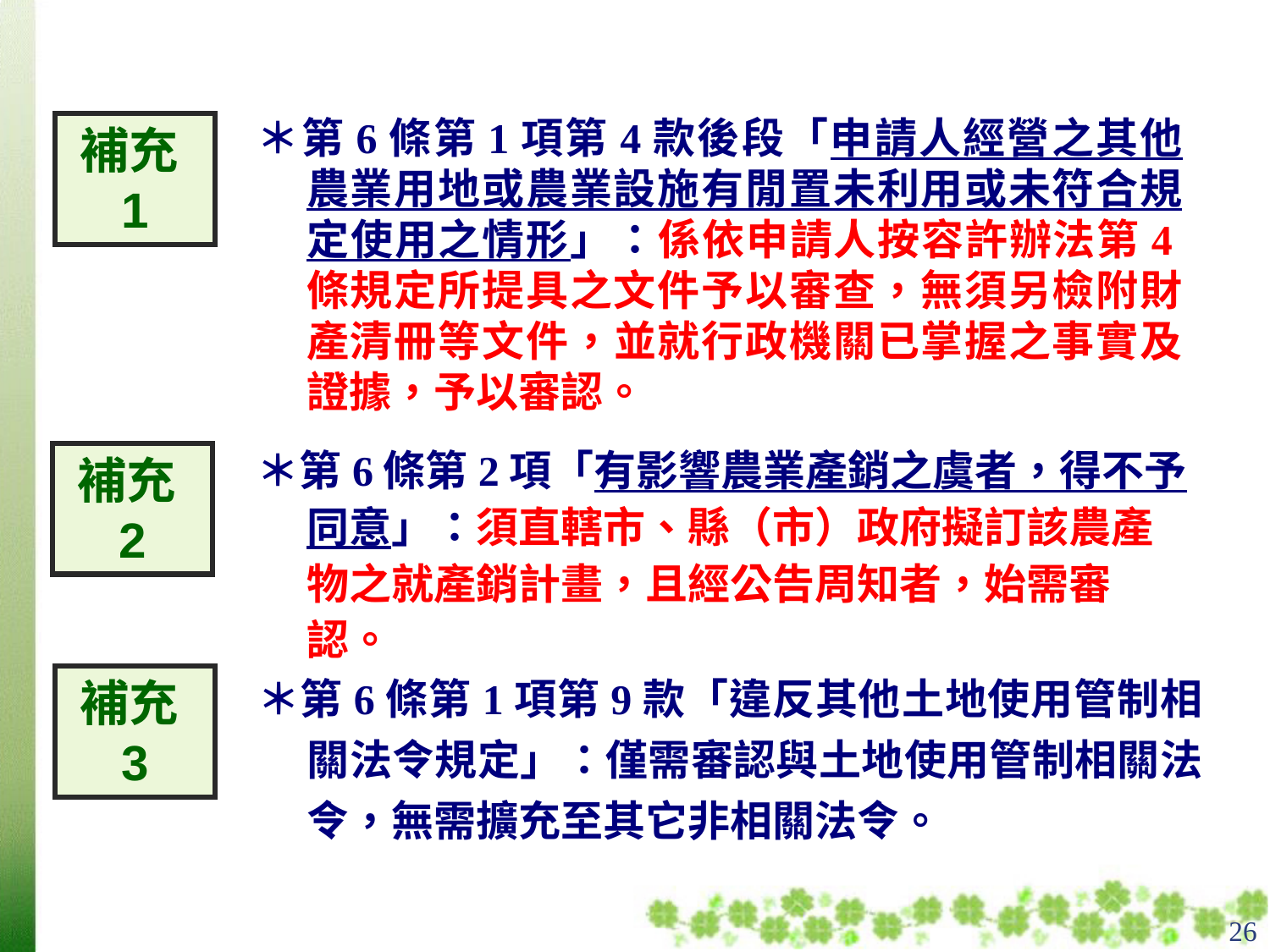

＊第6條第1項第4款後段「申請人經營之其他農業用地或農業設施有閒置未利用或未符合規定使用之情形」：係依申請人按容許辦法第4條規定所提具之文件予以審查，無須另檢附財產清冊等文件，並就行政機關已掌握之事實及證據，予以審認。
補充1
＊第6條第2項「有影響農業產銷之虞者，得不予同意」：須直轄市、縣（市）政府擬訂該農產物之就產銷計畫，且經公告周知者，始需審認。
補充2
＊第6條第1項第9款「違反其他土地使用管制相關法令規定」：僅需審認與土地使用管制相關法令，無需擴充至其它非相關法令。
補充3
26